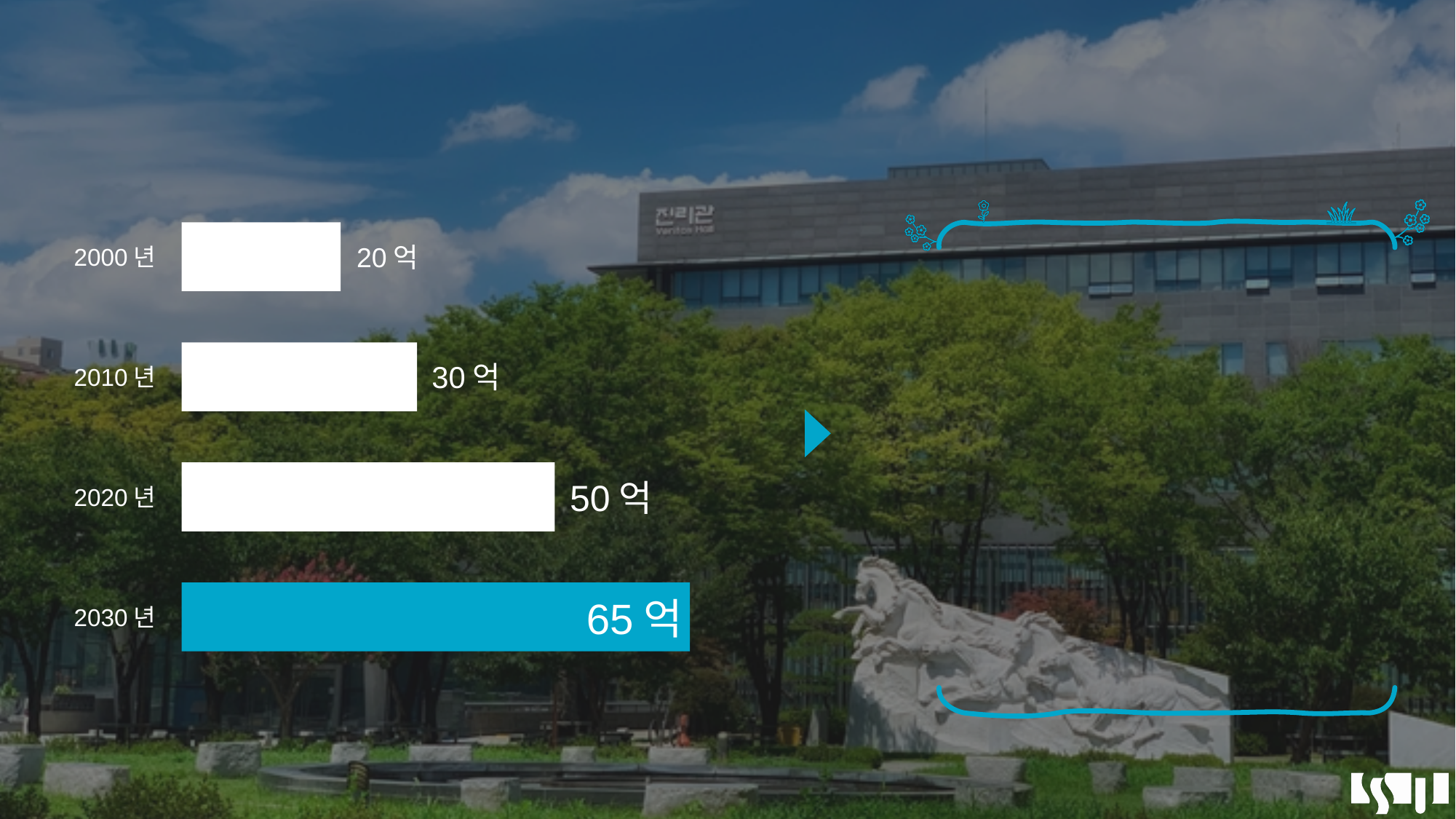

#

20억
2000년

30억
2010년

50억
2020년

65억
2030년